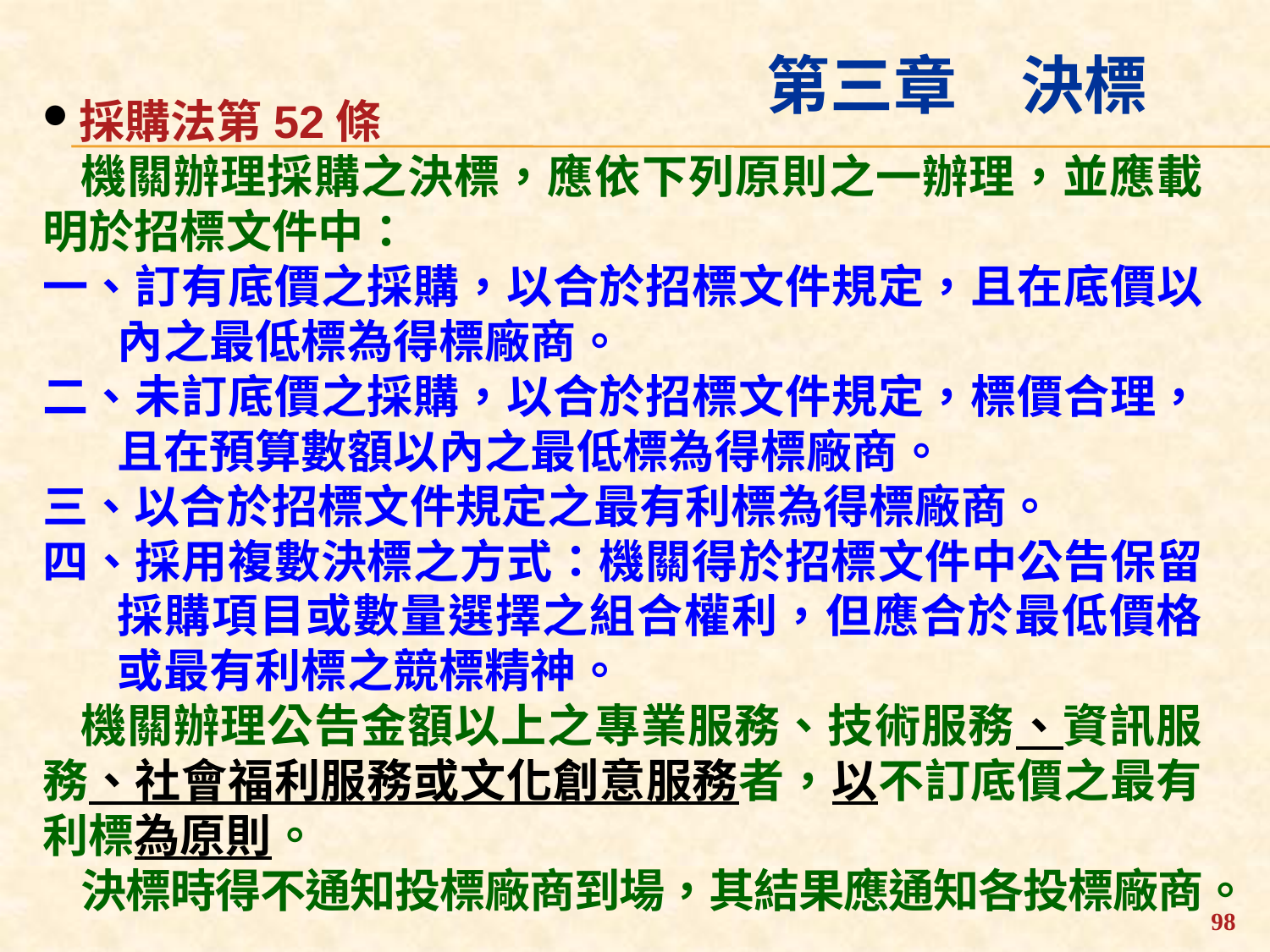

第三章　決標
採購法第52條
機關辦理採購之決標，應依下列原則之一辦理，並應載明於招標文件中：
一、訂有底價之採購，以合於招標文件規定，且在底價以內之最低標為得標廠商。
二、未訂底價之採購，以合於招標文件規定，標價合理，且在預算數額以內之最低標為得標廠商。
三、以合於招標文件規定之最有利標為得標廠商。
四、採用複數決標之方式：機關得於招標文件中公告保留採購項目或數量選擇之組合權利，但應合於最低價格或最有利標之競標精神。
機關辦理公告金額以上之專業服務、技術服務、資訊服務、社會福利服務或文化創意服務者，以不訂底價之最有利標為原則。
決標時得不通知投標廠商到場，其結果應通知各投標廠商。
98